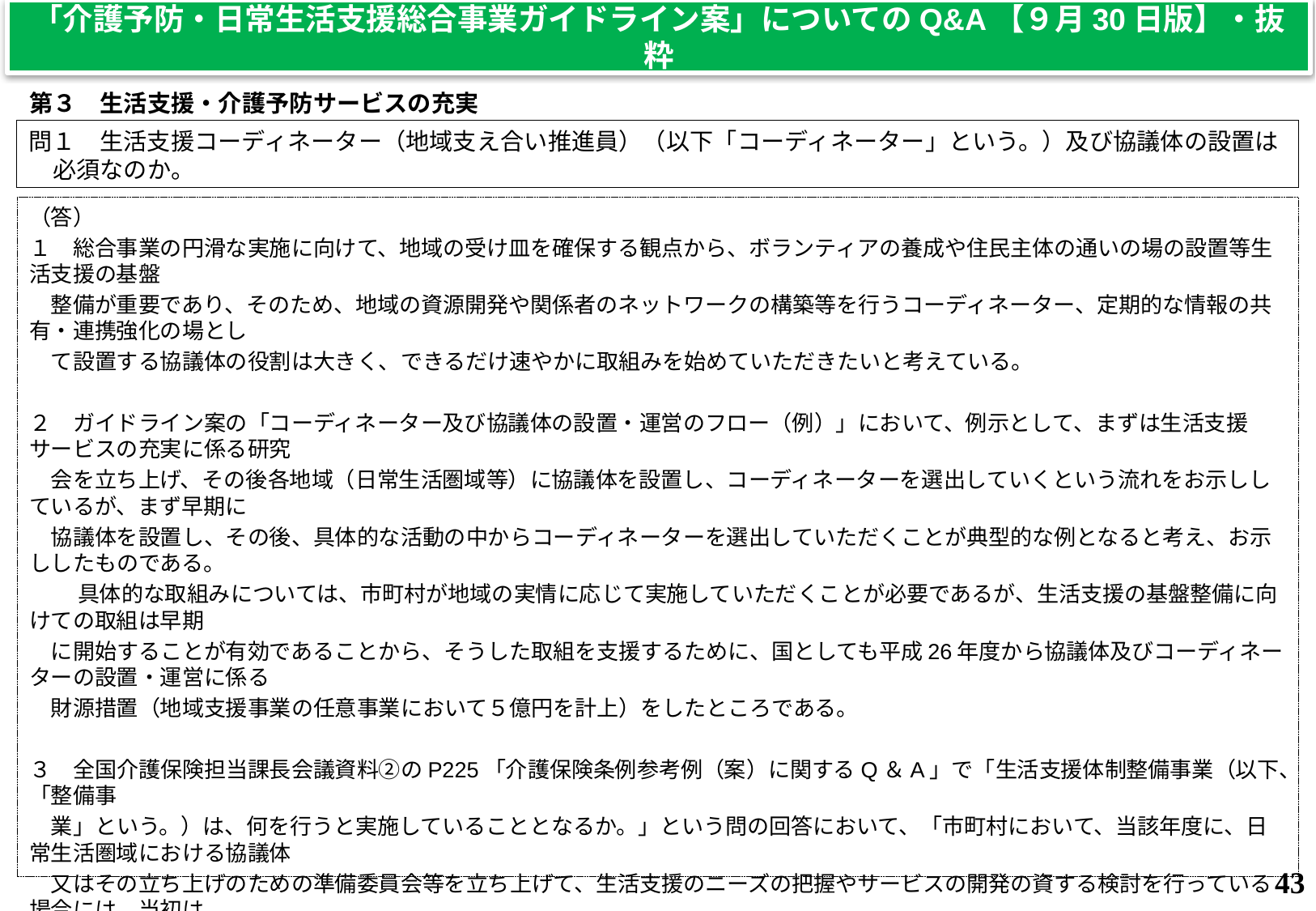

「介護予防・日常生活支援総合事業ガイドライン案」についてのQ&A【９月30日版】・抜粋
第３　生活支援・介護予防サービスの充実
問１　生活支援コーディネーター（地域支え合い推進員）（以下「コーディネーター」という。）及び協議体の設置は必須なのか。
（答）
１　総合事業の円滑な実施に向けて、地域の受け皿を確保する観点から、ボランティアの養成や住民主体の通いの場の設置等生活支援の基盤
　整備が重要であり、そのため、地域の資源開発や関係者のネットワークの構築等を行うコーディネーター、定期的な情報の共有・連携強化の場とし
　て設置する協議体の役割は大きく、できるだけ速やかに取組みを始めていただきたいと考えている。

２　ガイドライン案の「コーディネーター及び協議体の設置・運営のフロー（例）」において、例示として、まずは生活支援サービスの充実に係る研究
　会を立ち上げ、その後各地域（日常生活圏域等）に協議体を設置し、コーディネーターを選出していくという流れをお示ししているが、まず早期に
　協議体を設置し、その後、具体的な活動の中からコーディネーターを選出していただくことが典型的な例となると考え、お示ししたものである。
　　 具体的な取組みについては、市町村が地域の実情に応じて実施していただくことが必要であるが、生活支援の基盤整備に向けての取組は早期
　に開始することが有効であることから、そうした取組を支援するために、国としても平成26年度から協議体及びコーディネーターの設置・運営に係る
　財源措置（地域支援事業の任意事業において５億円を計上）をしたところである。

３　全国介護保険担当課長会議資料②のP225「介護保険条例参考例（案）に関するQ＆A」で「生活支援体制整備事業（以下、「整備事
　業」という。）は、何を行うと実施していることとなるか。」という問の回答において、「市町村において、当該年度に、日常生活圏域における協議体
　又はその立ち上げのための準備委員会等を立ち上げて、生活支援のニーズの把握やサービスの開発の資する検討を行っている場合には、当初は
　必ずしも生活支援コーディネーターを配置していなくとも、整備事業を実施しているものとして差し支えない。」としているが、これは、日常生活圏域
　で設置された協議体の活動が一定期間経過した後に協議体の中からコーディネーターが選出される場合を念頭に、「当初は必ずしも生活支援
　コーディネーターを配置していなくとも、整備事業を実施しているものとして差し支えない。」としているものである。なお、例えば、小規模な自治体等
　については、地域の実情に応じて、NPOや中間支援組織等の団体をコーディネーターとして位置づけることもあり得ると考えている。

43